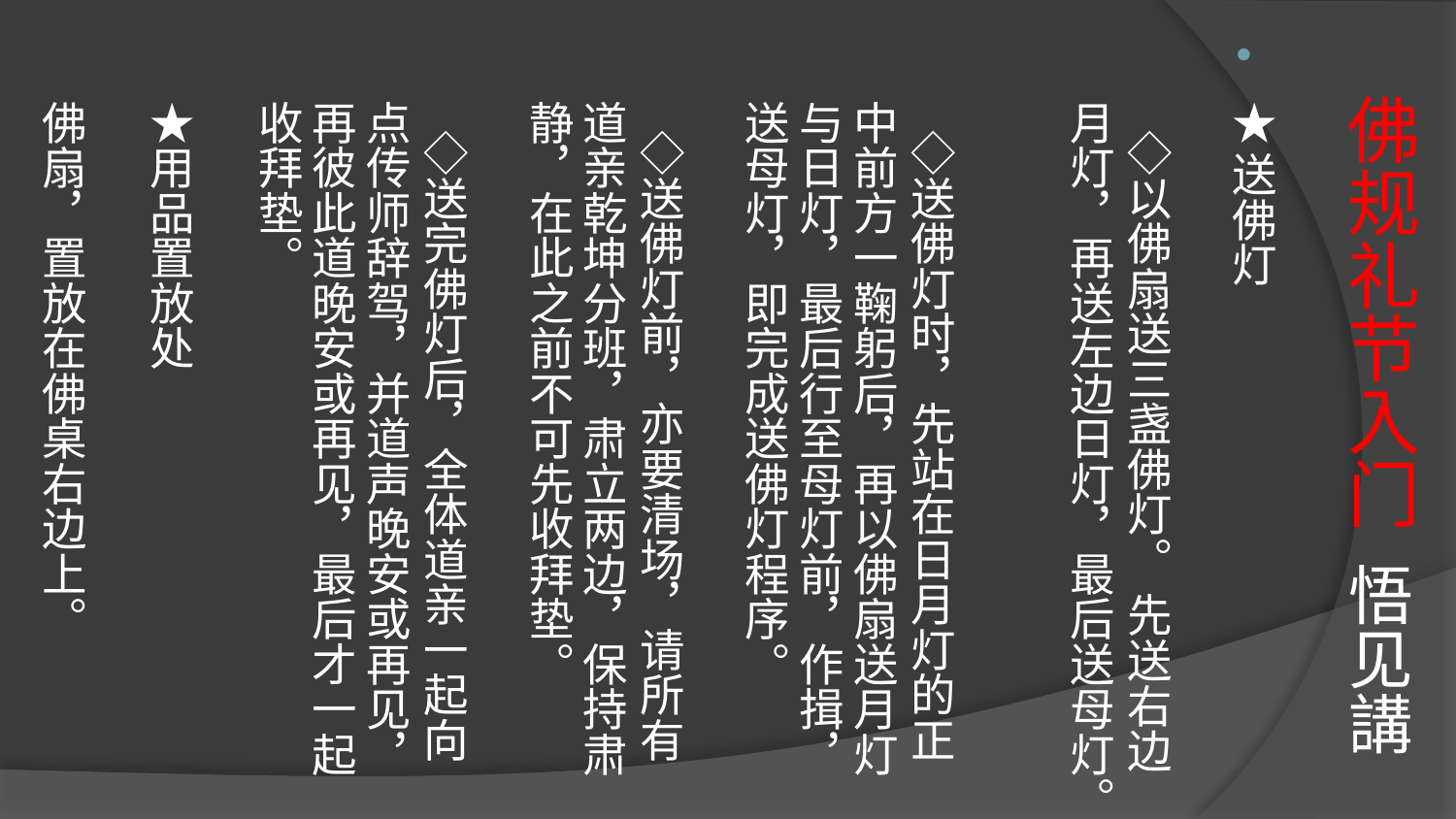

# 佛规礼节入门  悟见講
★送佛灯
   ◇以佛扇送三盏佛灯。 先送右边月灯，再送左边日灯，最后送母灯。
   ◇送佛灯时，先站在日月灯的正中前方一鞠躬后，再以佛扇送月灯与日灯，最后行至母灯前，作揖，
送母灯，即完成送佛灯程序。
   ◇送佛灯前，亦要清场，请所有道亲乾坤分班，肃立两边，保持肃静，在此之前不可先收拜垫。
   ◇送完佛灯后，全体道亲一起向点传师辞驾，并道声晚安或再见，再彼此道晚安或再见，最后才一起收拜垫。
★用品置放处
佛扇，置放在佛桌右边上。